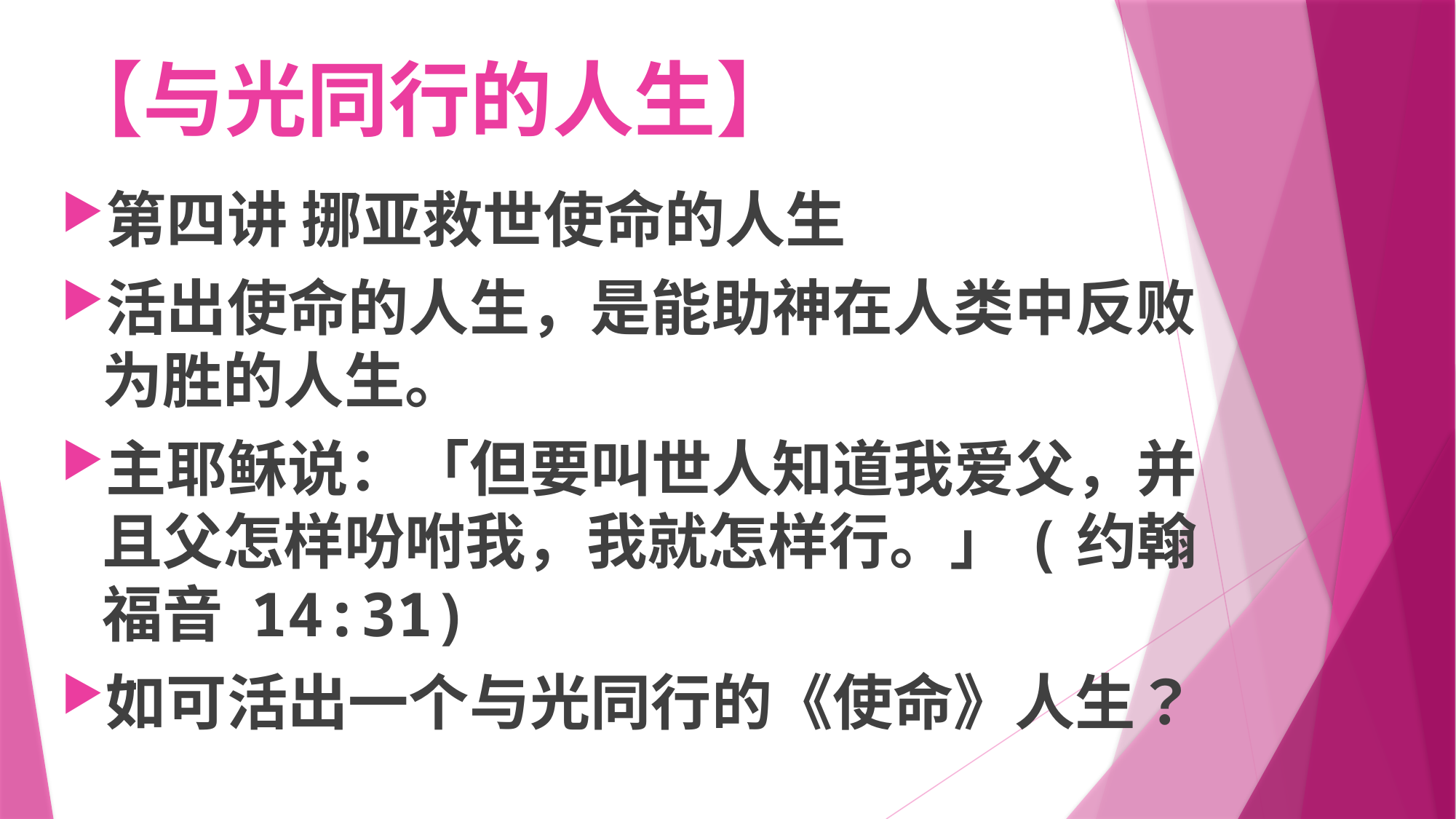

# 【与光同行的人生】
第四讲 挪亚救世使命的人生
活出使命的人生，是能助神在人类中反败为胜的人生。
主耶稣说：「但要叫世人知道我爱父，并且父怎样吩咐我，我就怎样行。」(约翰福音 14:31)
如可活出一个与光同行的《使命》人生？